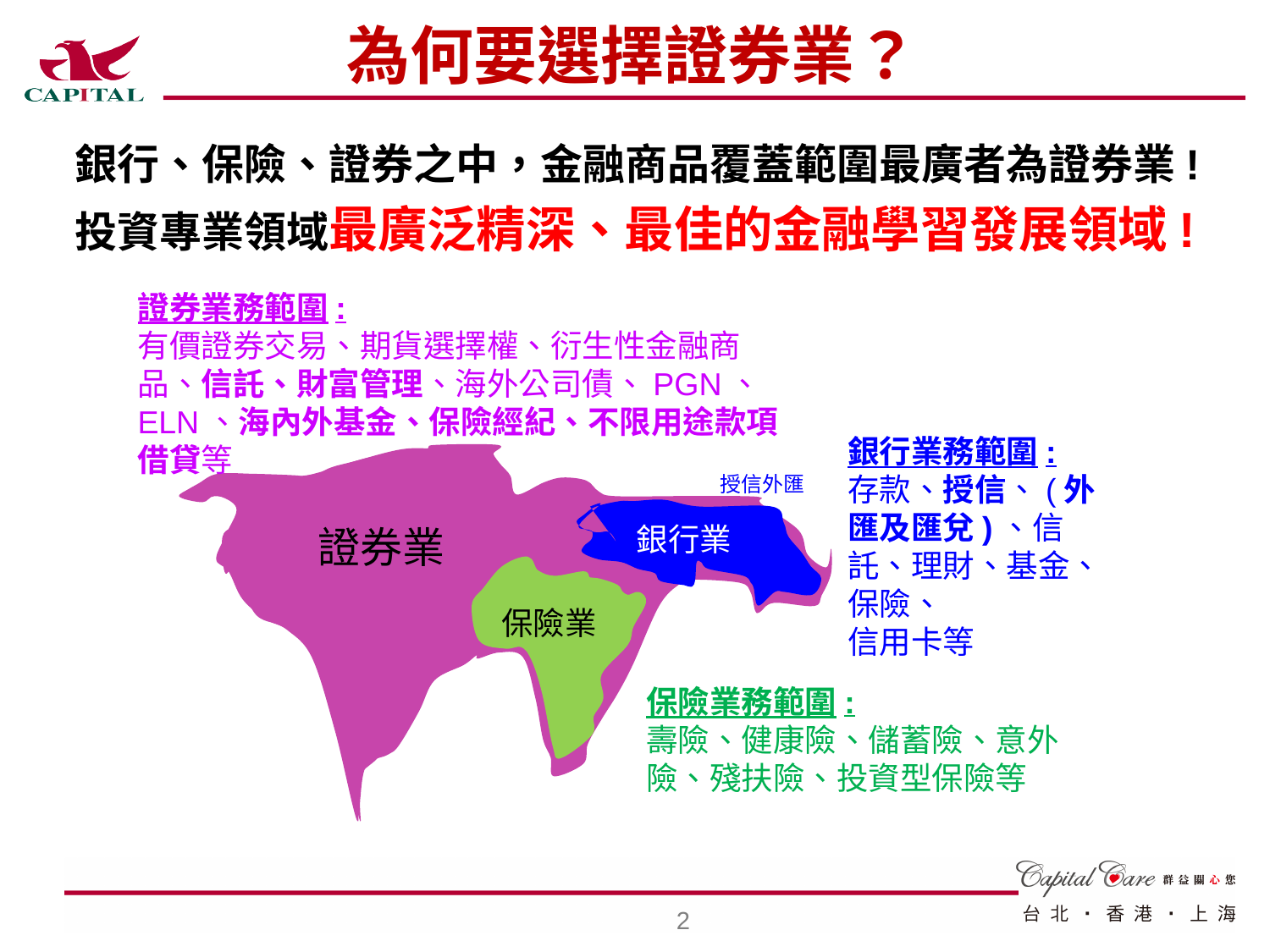

# 為何要選擇證券業？
銀行、保險、證券之中，金融商品覆蓋範圍最廣者為證券業!
投資專業領域最廣泛精深、最佳的金融學習發展領域!

證券業務範圍:
有價證券交易、期貨選擇權、衍生性金融商品、信託、財富管理、海外公司債、PGN、ELN、海內外基金、保險經紀、不限用途款項借貸等
銀行業務範圍:
存款、授信、(外匯及匯兌)、信託、理財、基金、保險、
信用卡等

授信外匯

銀行業
證券業

保險業
保險業
保險業務範圍:
壽險、健康險、儲蓄險、意外險、殘扶險、投資型保險等
2